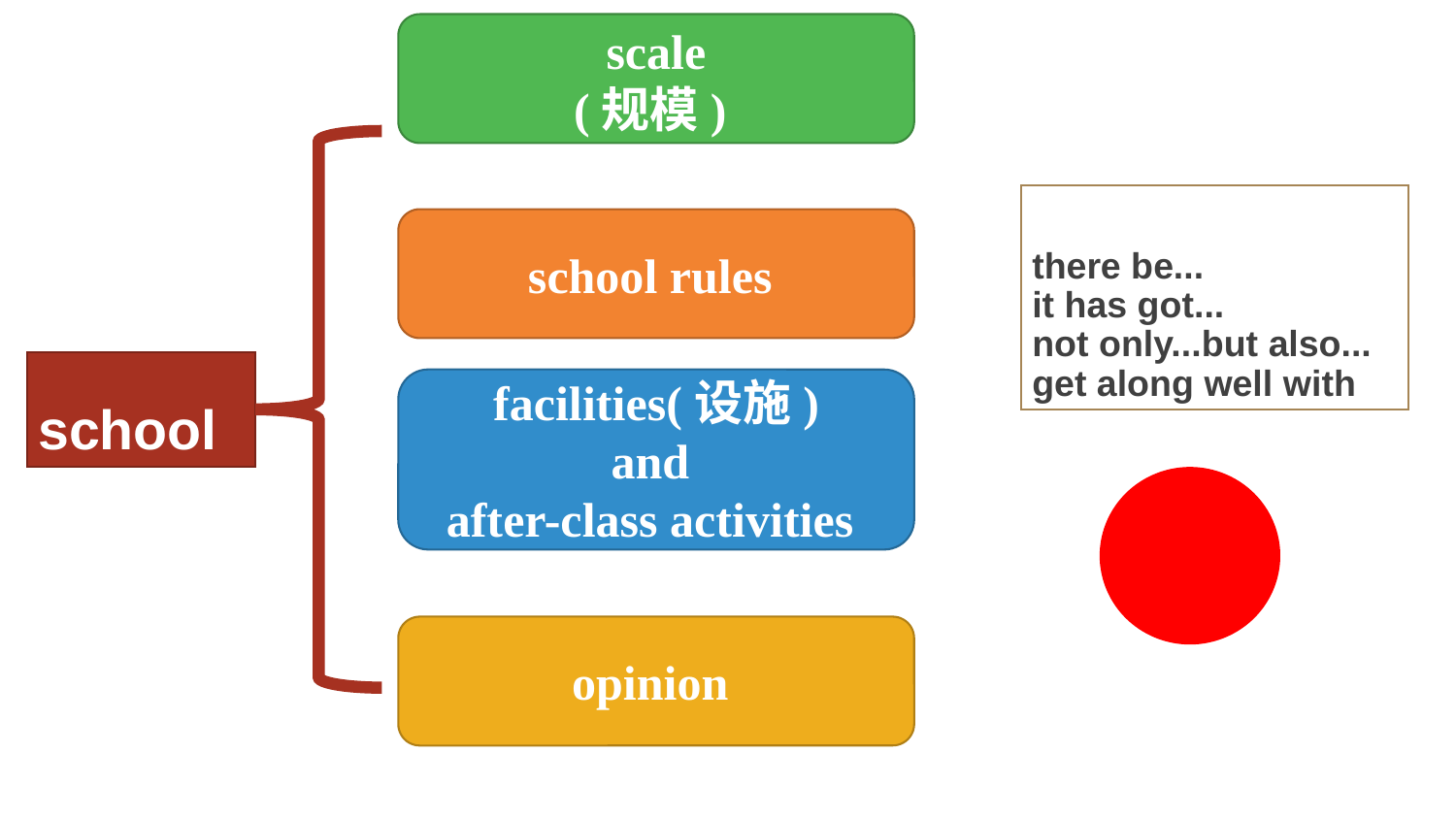

scale
(规模)

there be...
it has got...
not only...but also...
get along well with
school rules
school
facilities(设施)
and
after-class activities

opinion